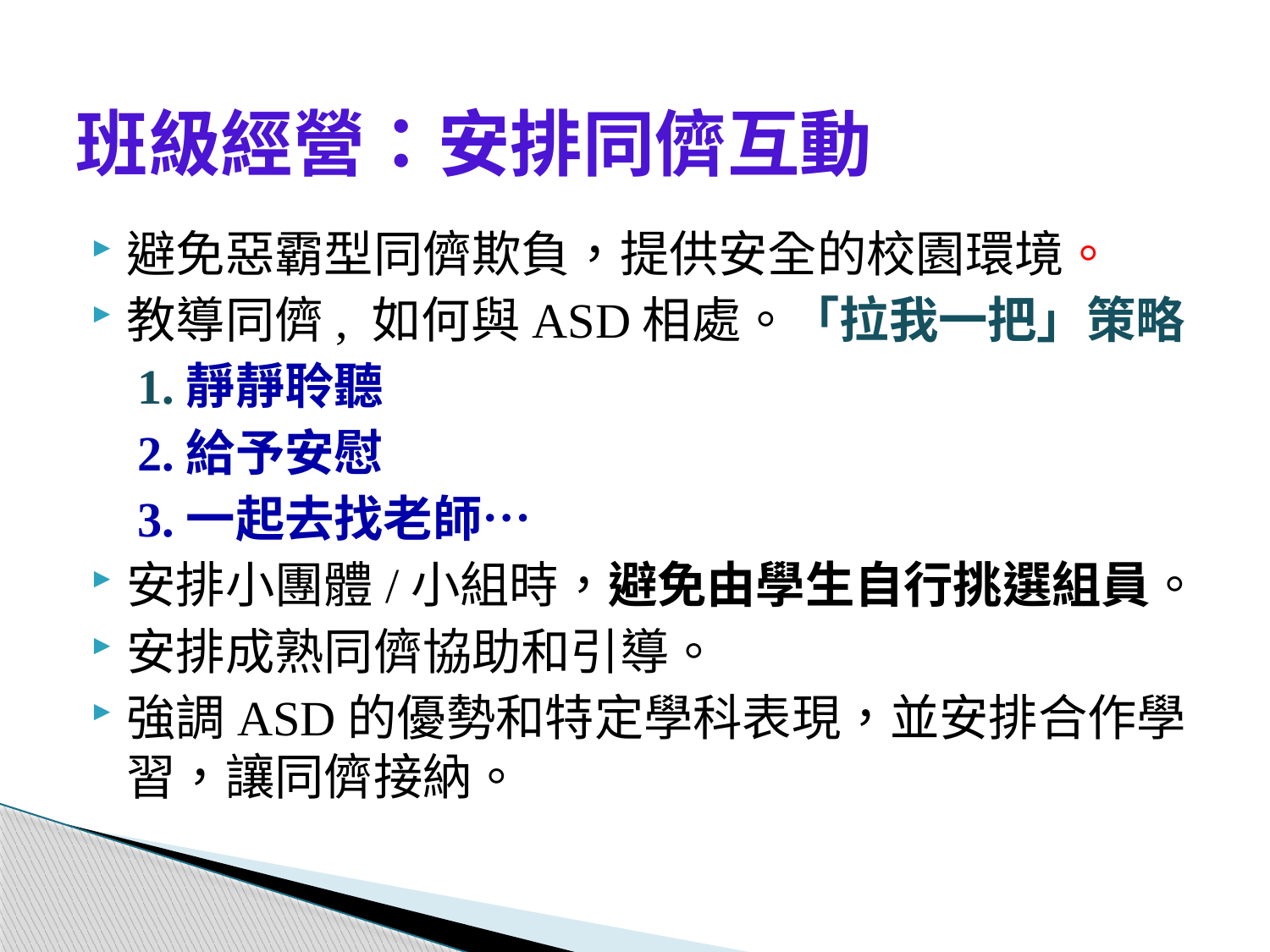

# 班級經營：安排同儕互動
避免惡霸型同儕欺負，提供安全的校園環境。
教導同儕, 如何與ASD相處。「拉我一把」策略
     1.靜靜聆聽
     2.給予安慰
     3.一起去找老師…
安排小團體/小組時，避免由學生自行挑選組員。
安排成熟同儕協助和引導。
強調ASD的優勢和特定學科表現，並安排合作學習，讓同儕接納。